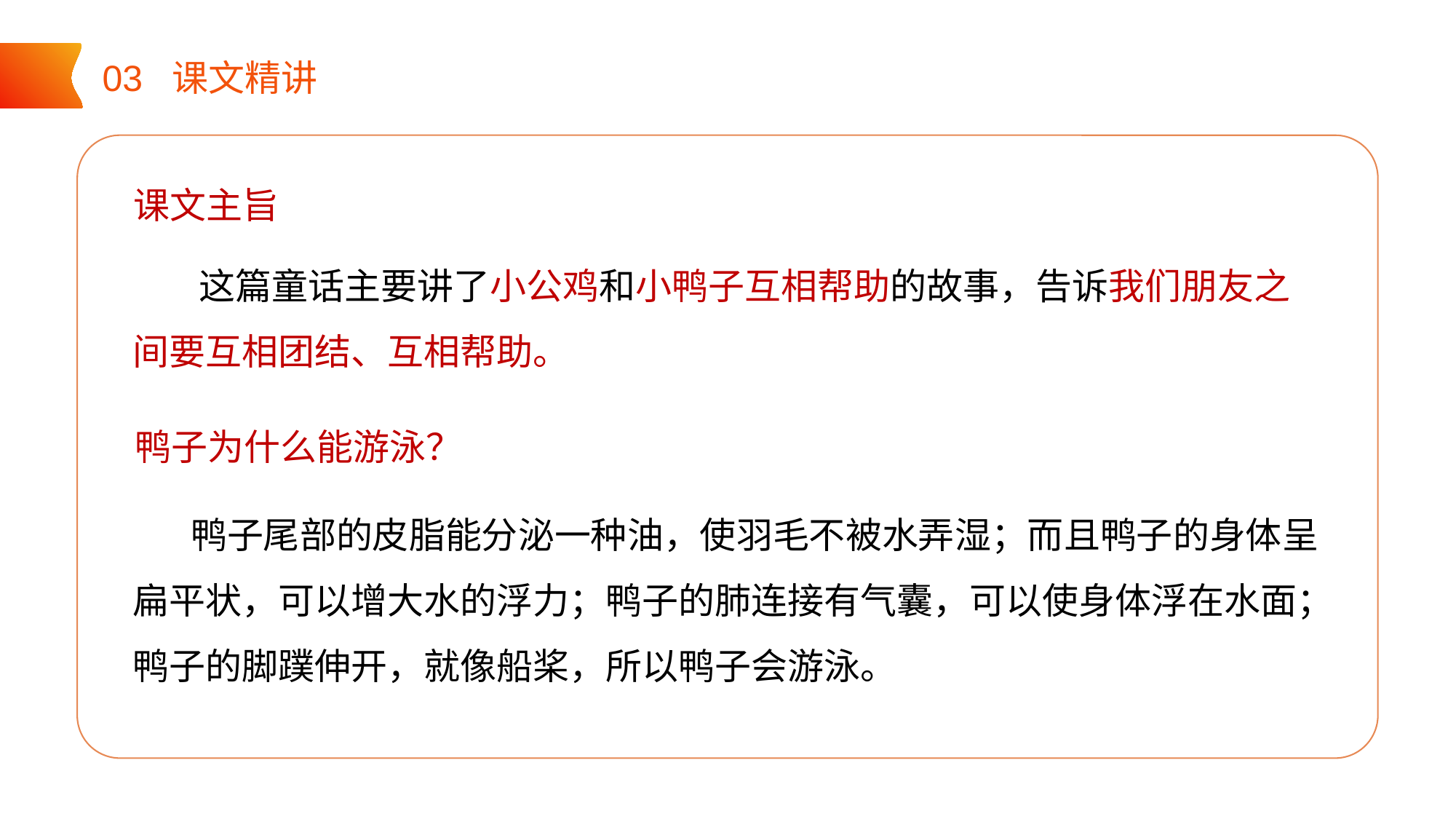

03  课文精讲

课文主旨
       这篇童话主要讲了小公鸡和小鸭子互相帮助的故事，告诉我们朋友之间要互相团结、互相帮助。
鸭子为什么能游泳？
      鸭子尾部的皮脂能分泌一种油，使羽毛不被水弄湿；而且鸭子的身体呈扁平状，可以增大水的浮力；鸭子的肺连接有气囊，可以使身体浮在水面；鸭子的脚蹼伸开，就像船桨，所以鸭子会游泳。